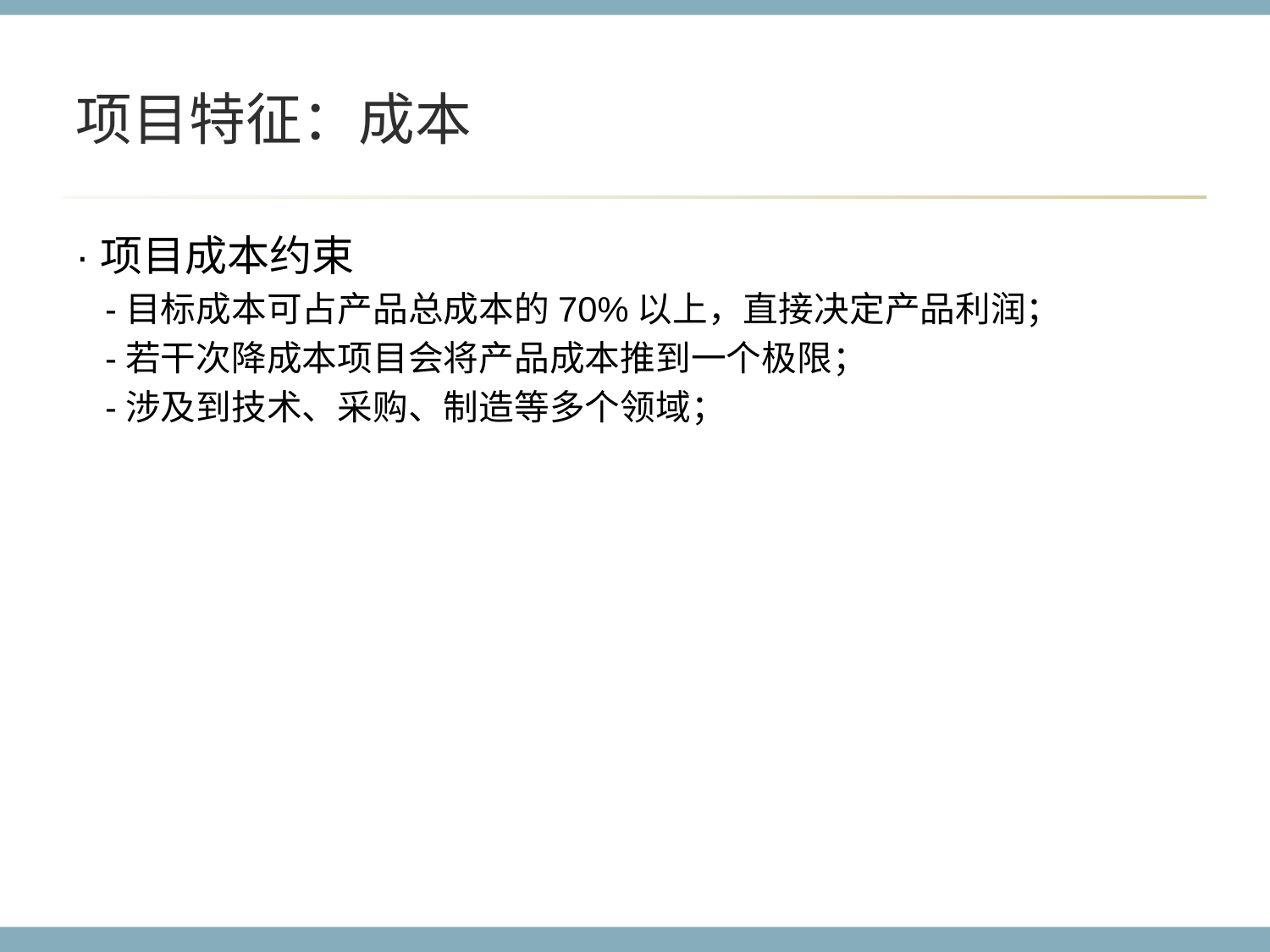

# 项目特征：成本
·项目成本约束
   -目标成本可占产品总成本的70%以上，直接决定产品利润；
   -若干次降成本项目会将产品成本推到一个极限；
   -涉及到技术、采购、制造等多个领域；